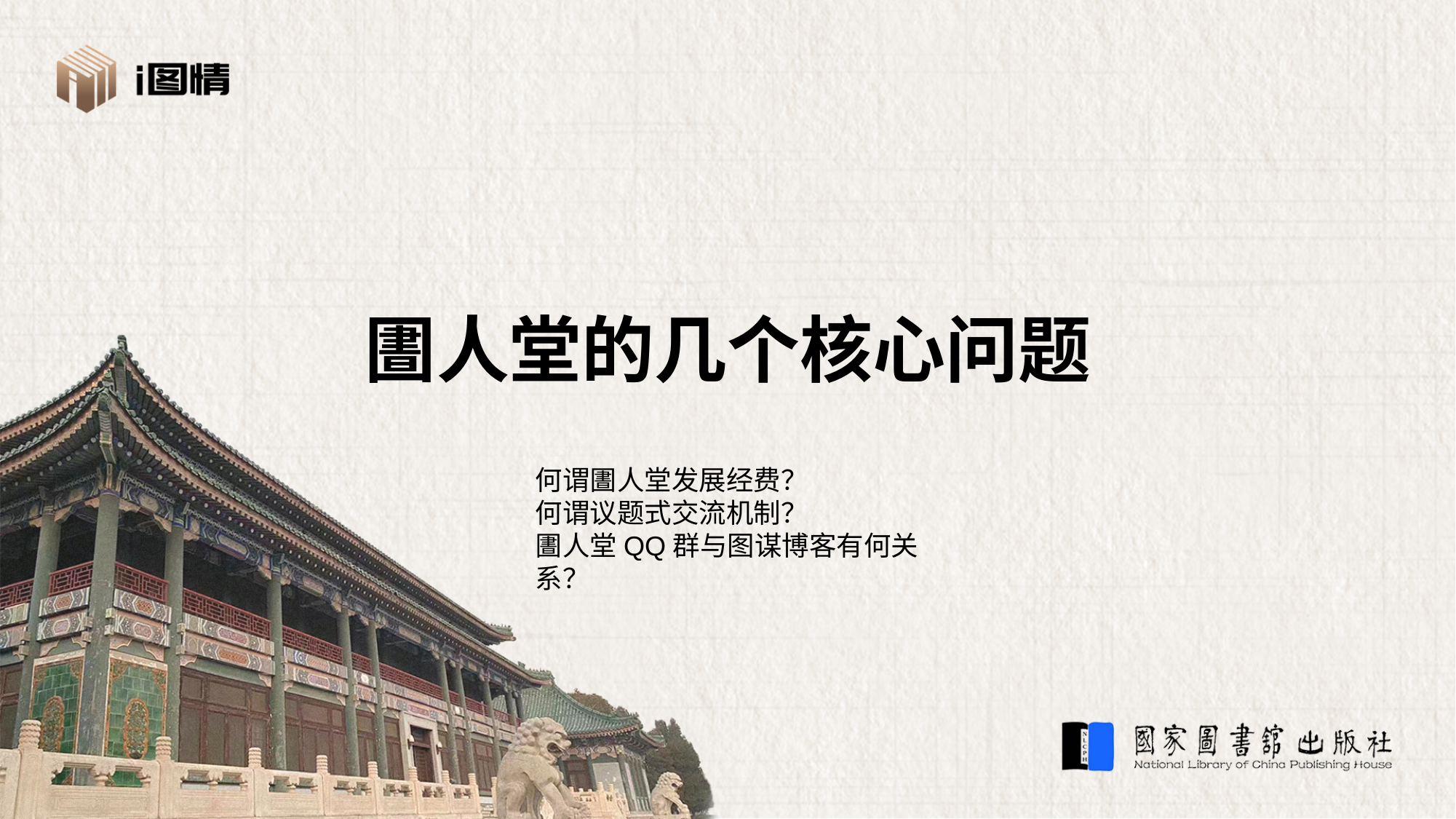

圕人堂的几个核心问题
何谓圕人堂发展经费？
何谓议题式交流机制？
圕人堂QQ群与图谋博客有何关系？
16